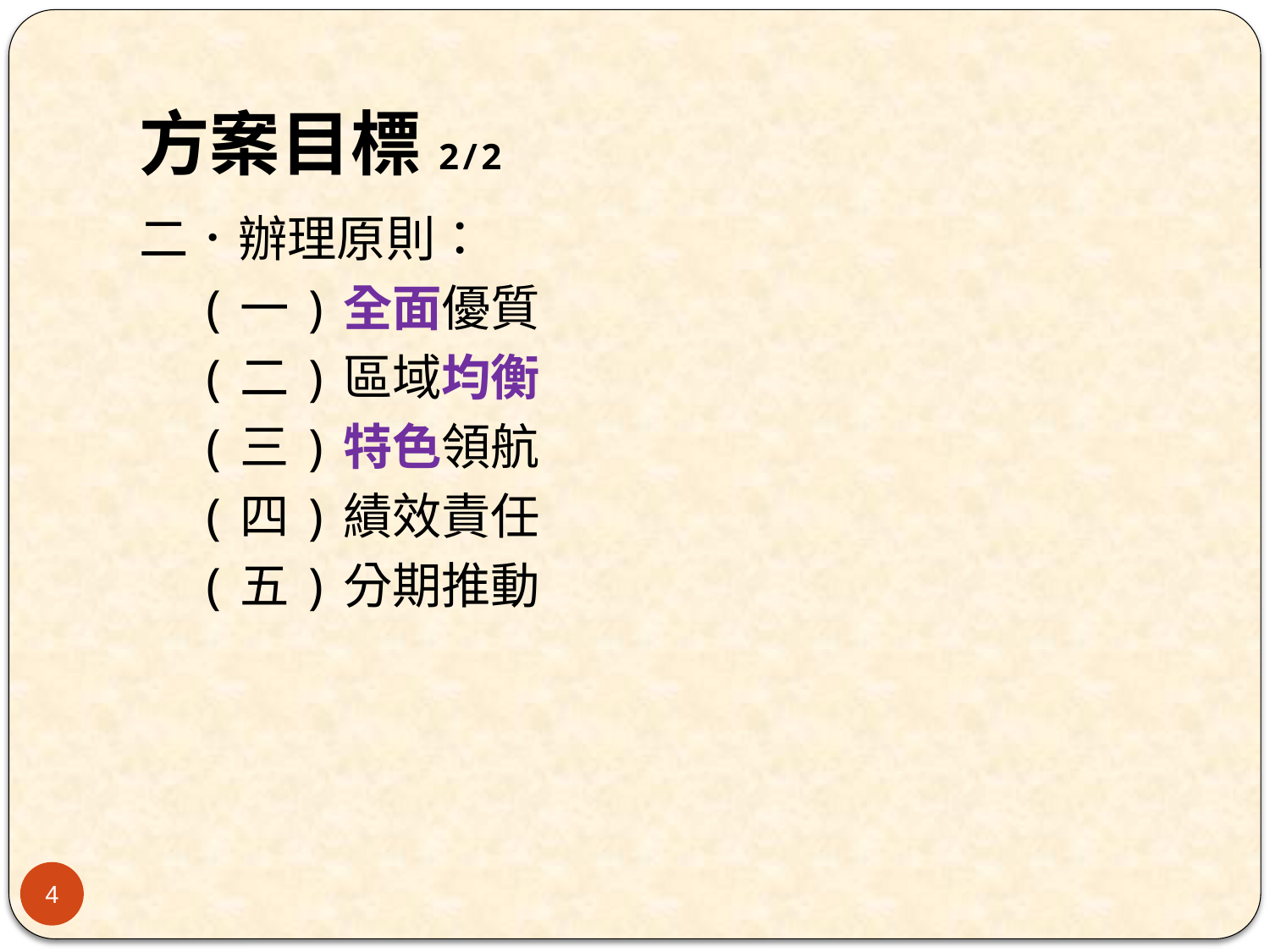

# 方案目標2/2
二．辦理原則：
  (一)全面優質
  (二)區域均衡
  (三)特色領航
  (四)績效責任
  (五)分期推動
4